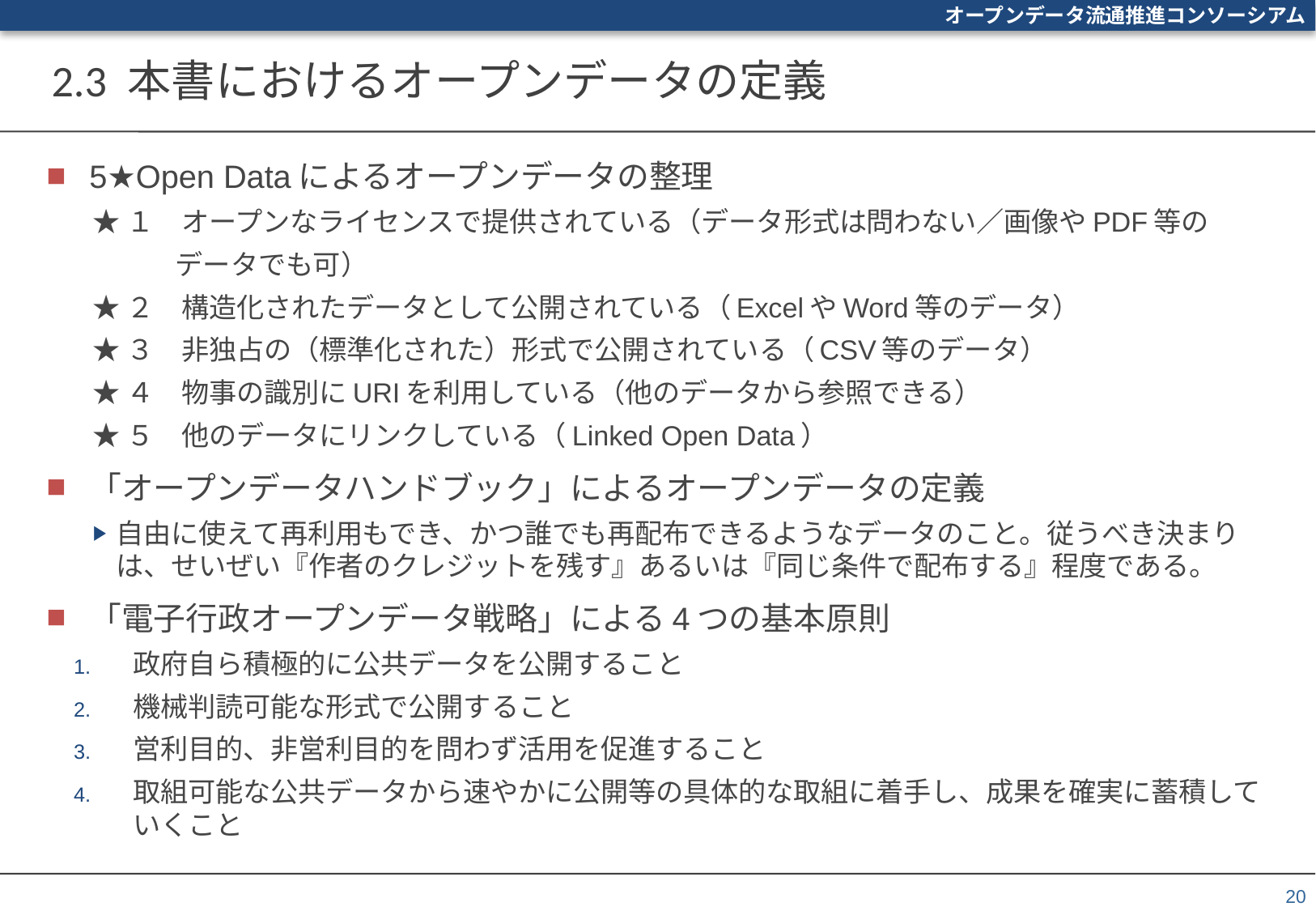

# 2.3 本書におけるオープンデータの定義
5★Open Dataによるオープンデータの整理
★１　オープンなライセンスで提供されている（データ形式は問わない／画像やPDF等の
　　　データでも可）
★２　構造化されたデータとして公開されている（ExcelやWord等のデータ）
★３　非独占の（標準化された）形式で公開されている（CSV等のデータ）
★４　物事の識別にURIを利用している（他のデータから参照できる）
★５　他のデータにリンクしている（Linked Open Data）
「オープンデータハンドブック」によるオープンデータの定義
自由に使えて再利用もでき、かつ誰でも再配布できるようなデータのこと。従うべき決まりは、せいぜい『作者のクレジットを残す』あるいは『同じ条件で配布する』程度である。
「電子行政オープンデータ戦略」による4つの基本原則
政府自ら積極的に公共データを公開すること
機械判読可能な形式で公開すること
営利目的、非営利目的を問わず活用を促進すること
取組可能な公共データから速やかに公開等の具体的な取組に着手し、成果を確実に蓄積していくこと
20